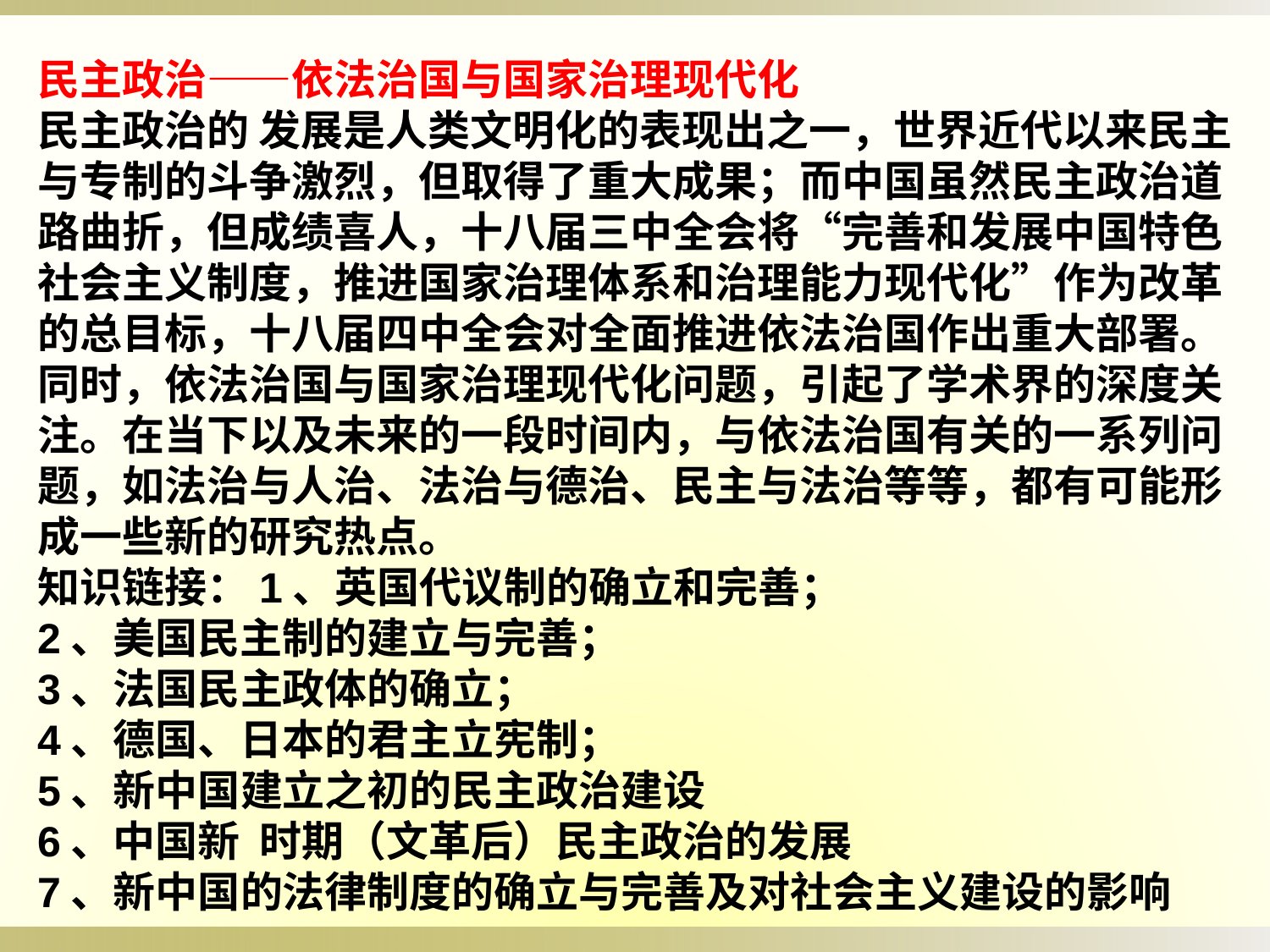

民主政治——依法治国与国家治理现代化
民主政治的 发展是人类文明化的表现出之一，世界近代以来民主与专制的斗争激烈，但取得了重大成果；而中国虽然民主政治道路曲折，但成绩喜人，十八届三中全会将“完善和发展中国特色社会主义制度，推进国家治理体系和治理能力现代化”作为改革的总目标，十八届四中全会对全面推进依法治国作出重大部署。
同时，依法治国与国家治理现代化问题，引起了学术界的深度关注。在当下以及未来的一段时间内，与依法治国有关的一系列问题，如法治与人治、法治与德治、民主与法治等等，都有可能形成一些新的研究热点。
知识链接：1、英国代议制的确立和完善；
2、美国民主制的建立与完善；
3、法国民主政体的确立；
4、德国、日本的君主立宪制；
5、新中国建立之初的民主政治建设
6、中国新  时期（文革后）民主政治的发展
7、新中国的法律制度的确立与完善及对社会主义建设的影响